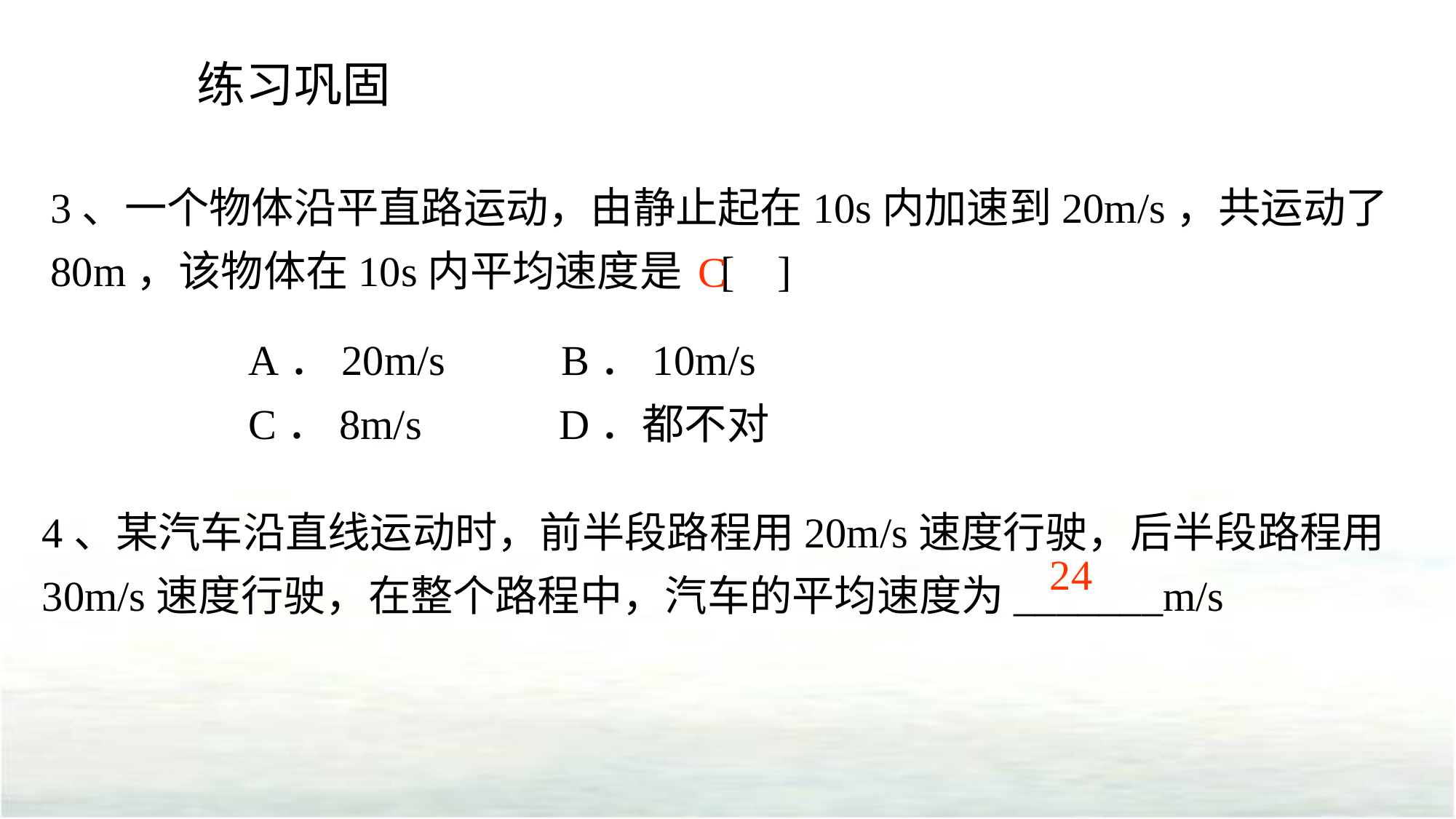

练习巩固
3、一个物体沿平直路运动，由静止起在10s内加速到20m/s，共运动了80m，该物体在10s内平均速度是   [    ]
C
A．20m/s           B．10m/s
C．8m/s             D．都不对
4、某汽车沿直线运动时，前半段路程用20m/s速度行驶，后半段路程用30m/s速度行驶，在整个路程中，汽车的平均速度为_______m/s
24